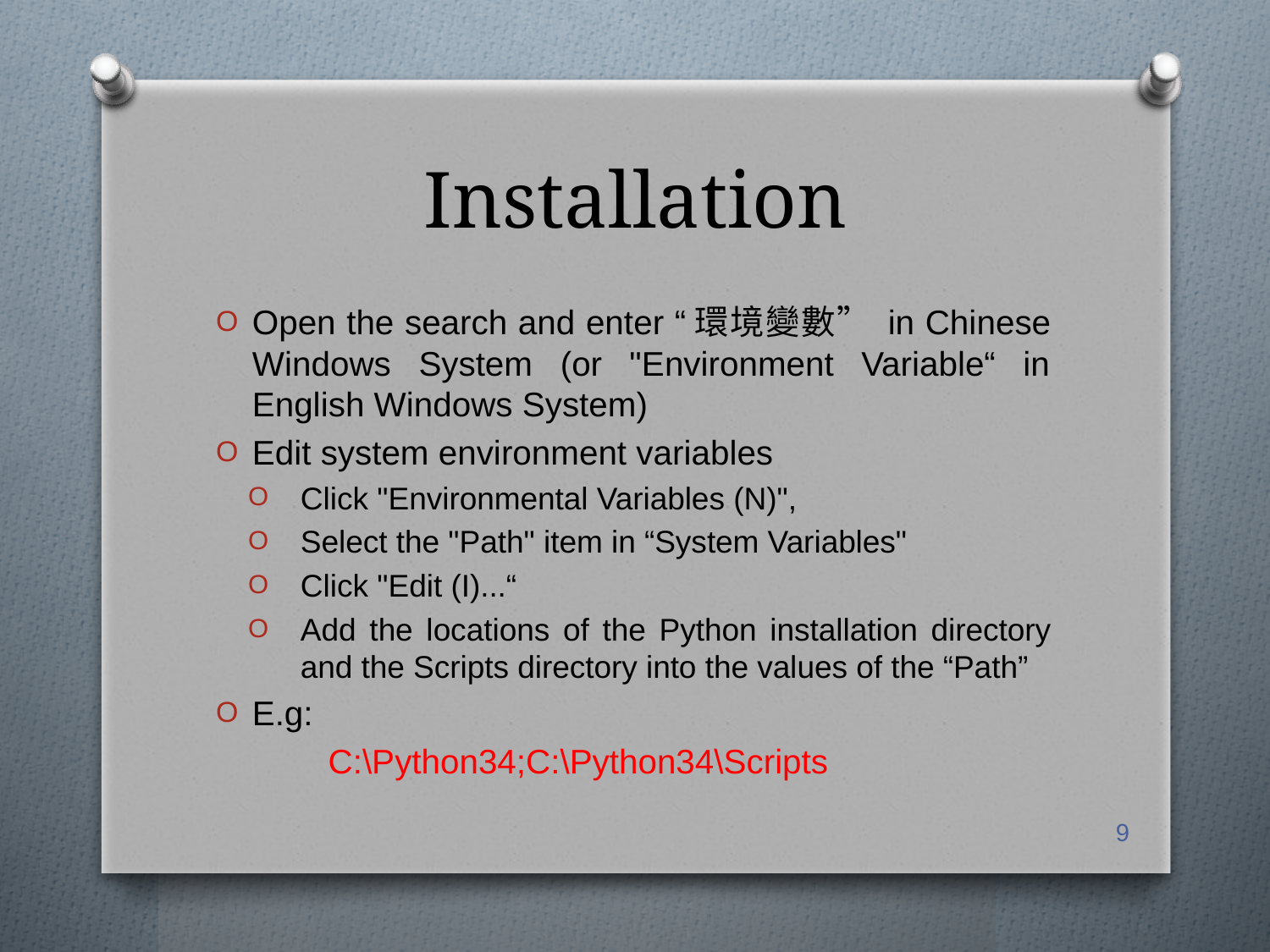

# Installation
Open the search and enter “環境變數” in Chinese Windows System (or "Environment Variable“ in English Windows System)
Edit system environment variables
Click "Environmental Variables (N)",
Select the "Path" item in “System Variables"
Click "Edit (I)...“
Add the locations of the Python installation directory and the Scripts directory into the values of the “Path”
E.g:
	 C:\Python34;C:\Python34\Scripts
9